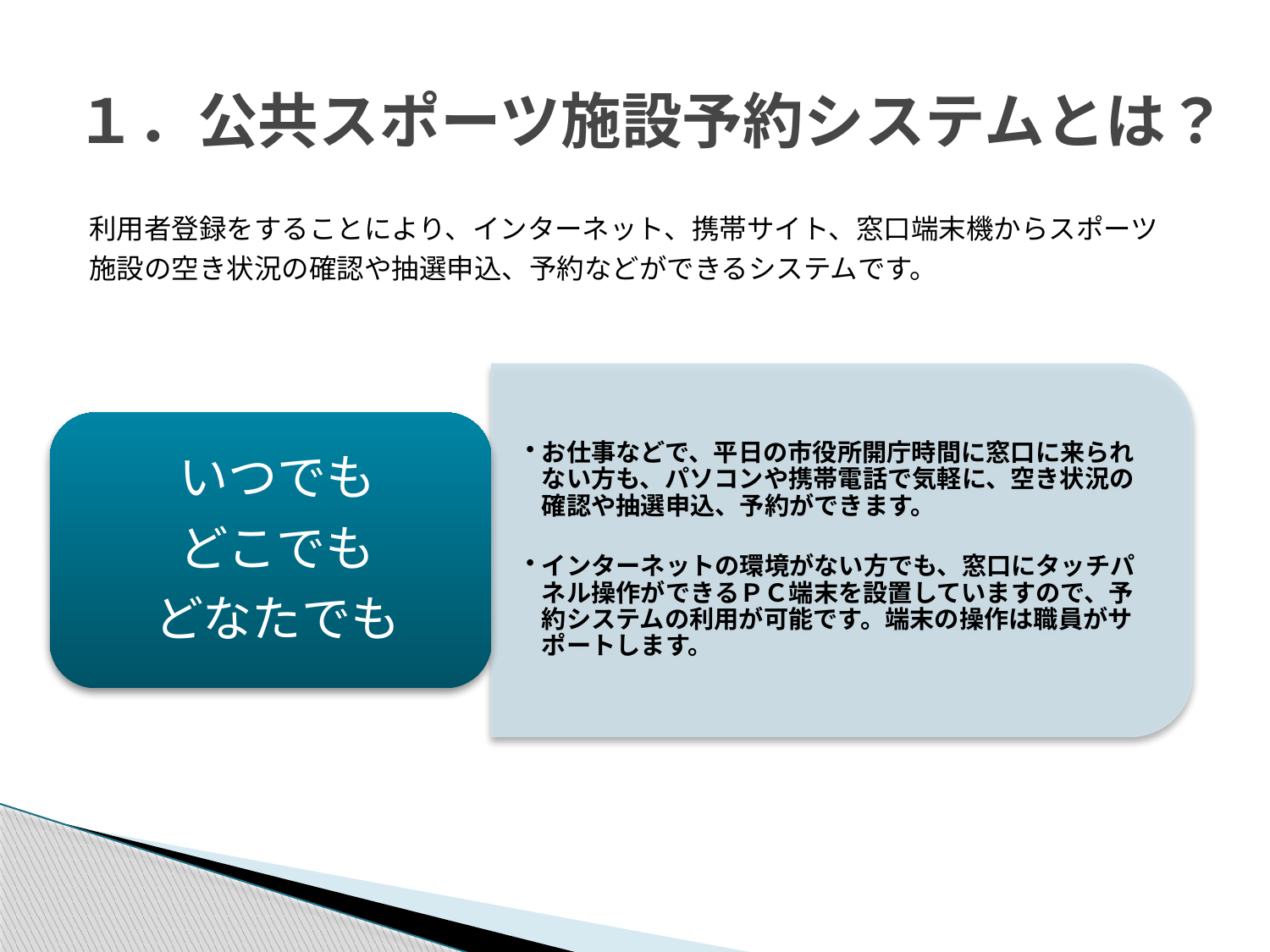

# １．公共スポーツ施設予約システムとは？
利用者登録をすることにより、インターネット、携帯サイト、窓口端末機からスポーツ
施設の空き状況の確認や抽選申込、予約などができるシステムです。
お仕事などで、平日の市役所開庁時間に窓口に来られない方も、パソコンや携帯電話で気軽に、空き状況の確認や抽選申込、予約ができます。

インターネットの環境がない方でも、窓口にタッチパネル操作ができるＰＣ端末を設置していますので、予約システムの利用が可能です。端末の操作は職員がサポートします。
いつでも
どこでも
どなたでも